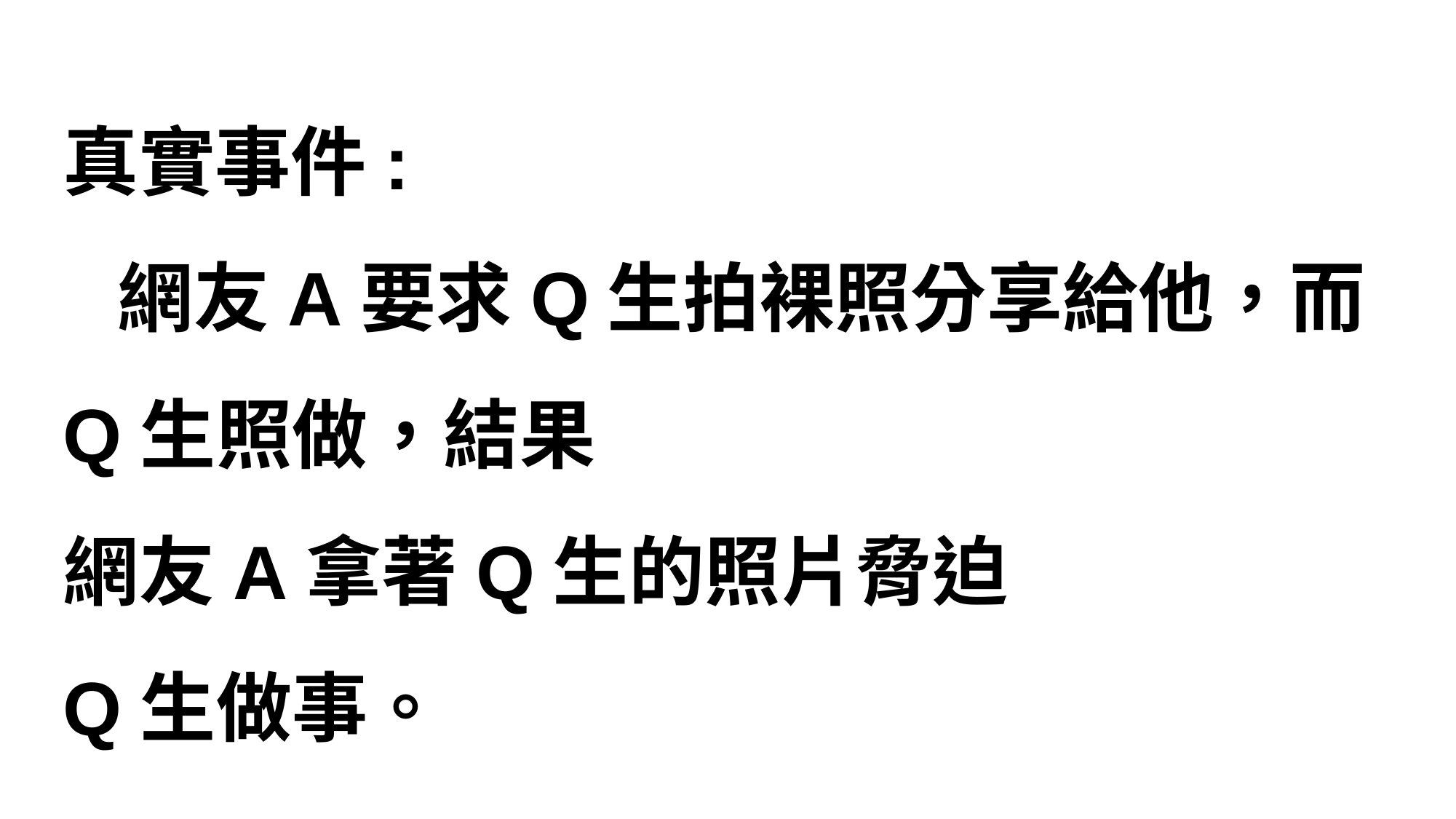

真實事件:
網友A要求Q生拍裸照分享給他，而Q生照做，結果
網友A拿著Q生的照片脅迫
Q生做事。